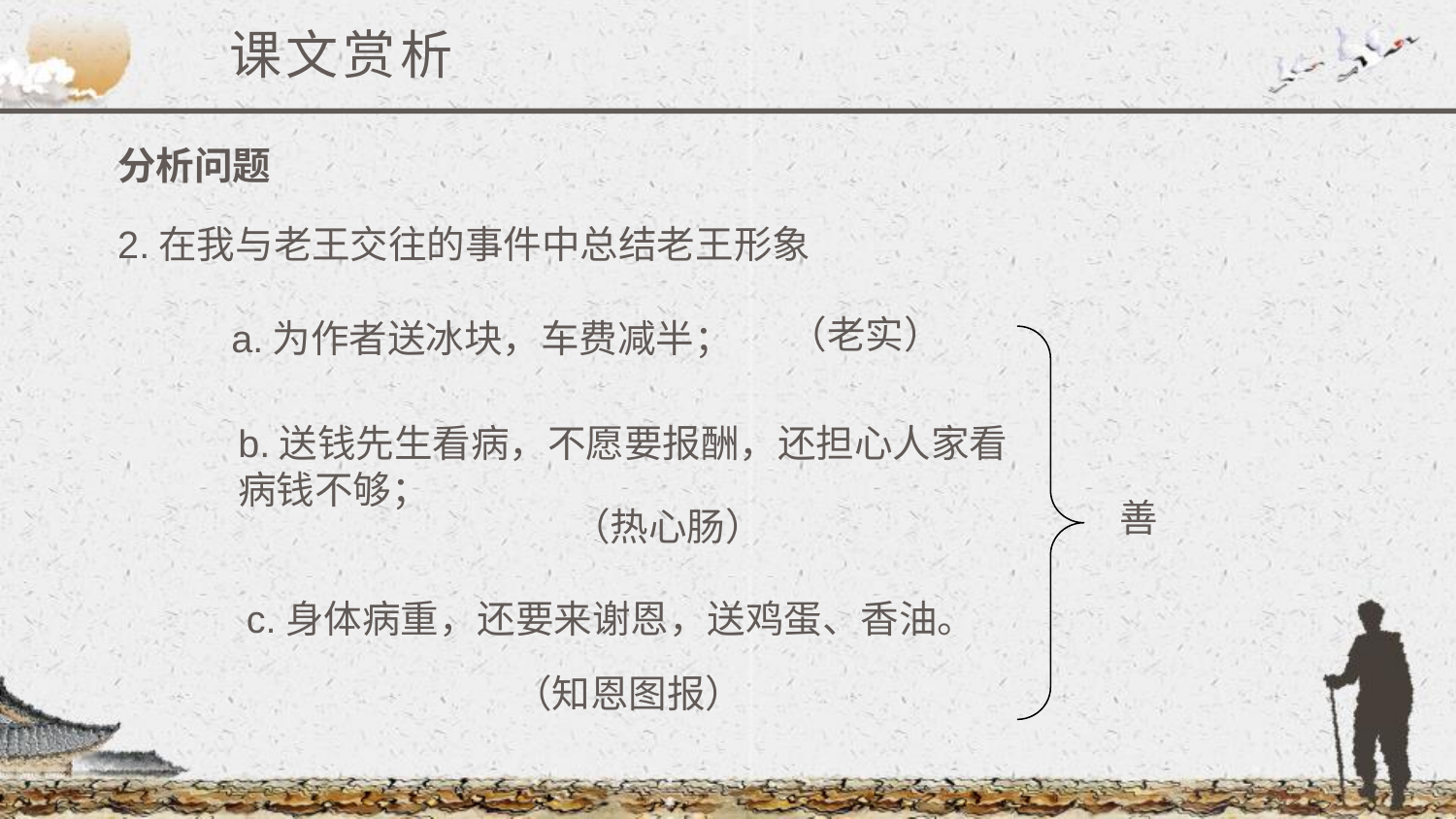

课文赏析

分析问题
2.在我与老王交往的事件中总结老王形象
（老实）
a.为作者送冰块，车费减半；

b.送钱先生看病，不愿要报酬，还担心人家看病钱不够；
善
（热心肠）
c.身体病重，还要来谢恩，送鸡蛋、香油。
（知恩图报）